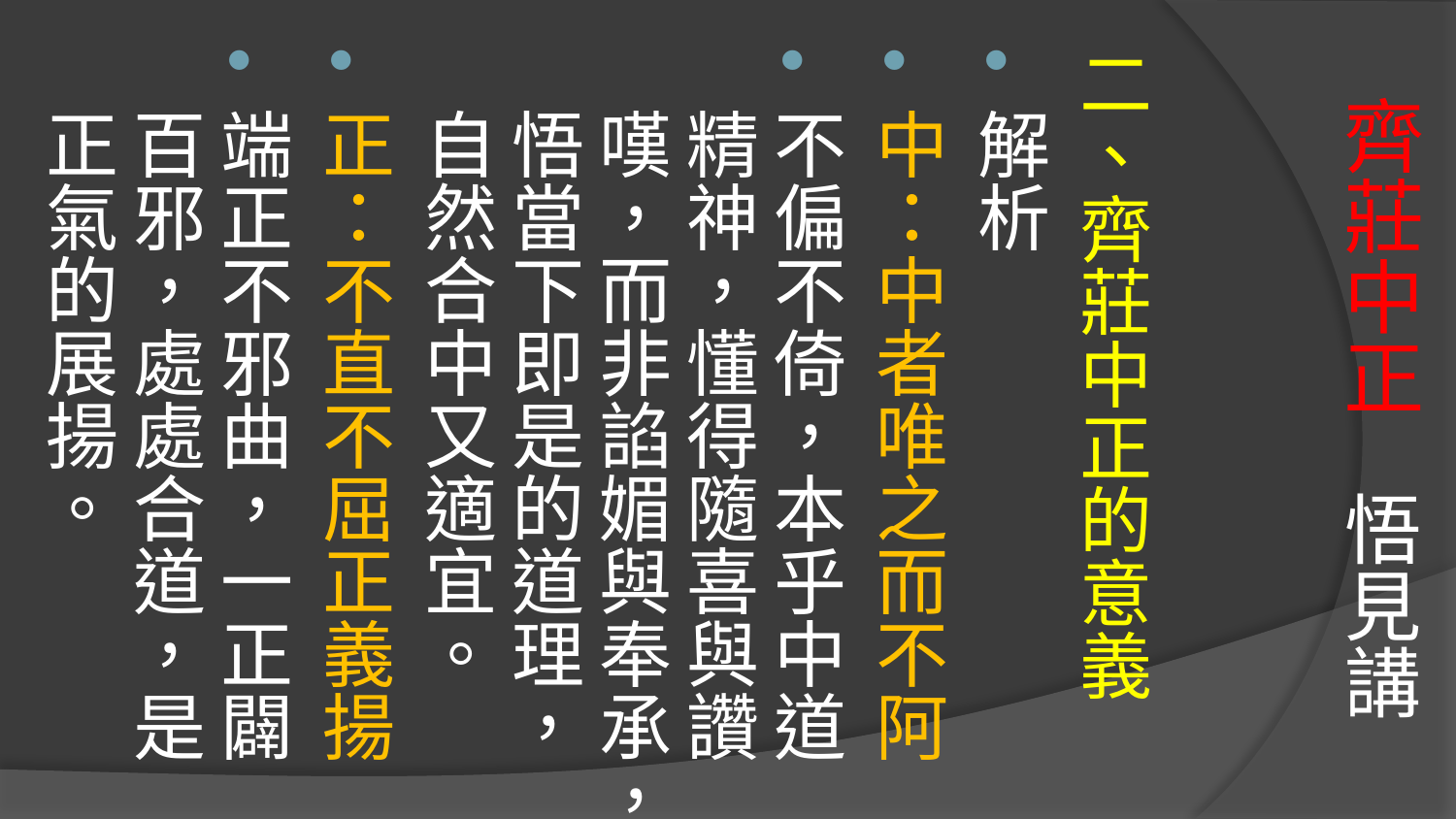

# 齊莊中正    悟見講
二、齊莊中正的意義
解析
中：中者唯之而不阿
不偏不倚，本乎中道精神，懂得隨喜與讚嘆，而非諂媚與奉承，悟當下即是的道理，自然合中又適宜。
正：不直不屈正義揚
端正不邪曲，一正闢百邪，處處合道，是正氣的展揚。